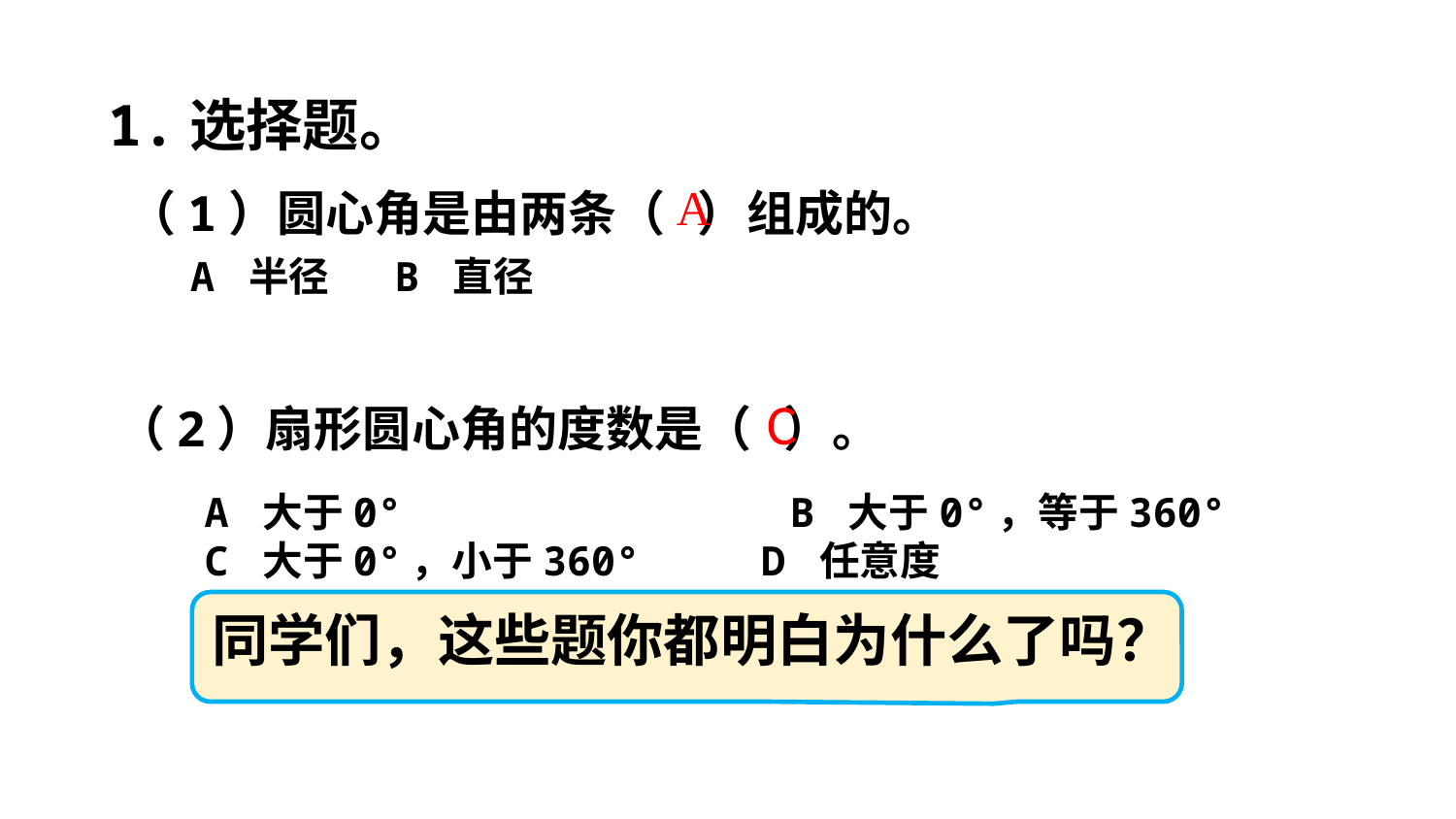

1.选择题。
A
  （1）圆心角是由两条（   ）组成的。
A 半径      B 直径
C
  （2）扇形圆心角的度数是（   ）。
A 大于0°                B 大于0°，等于360°
C 大于0°，小于360°     D 任意度
同学们，这些题你都明白为什么了吗？